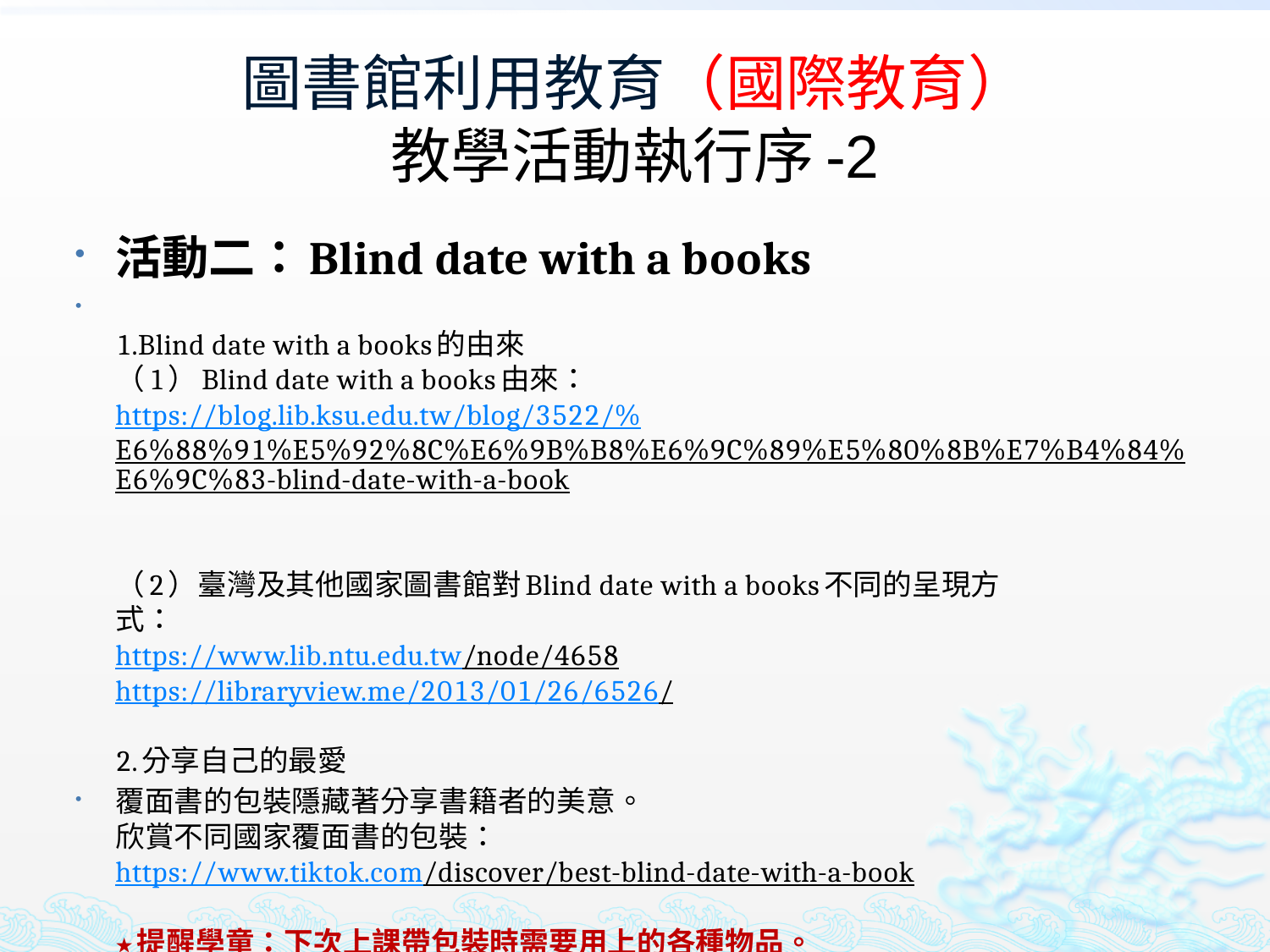

# 圖書館利用教育（國際教育） 教學活動執行序-2
活動二：Blind date with a books
1.Blind date with a books的由來
（1）Blind date with a books由來：
https://blog.lib.ksu.edu.tw/blog/3522/%E6%88%91%E5%92%8C%E6%9B%B8%E6%9C%89%E5%80%8B%E7%B4%84%E6%9C%83-blind-date-with-a-book
（2）臺灣及其他國家圖書館對Blind date with a books不同的呈現方
式：
https://www.lib.ntu.edu.tw/node/4658
https://libraryview.me/2013/01/26/6526/
2.分享自己的最愛
覆面書的包裝隱藏著分享書籍者的美意。
欣賞不同國家覆面書的包裝：
https://www.tiktok.com/discover/best-blind-date-with-a-book
★提醒學童：下次上課帶包裝時需要用上的各種物品。